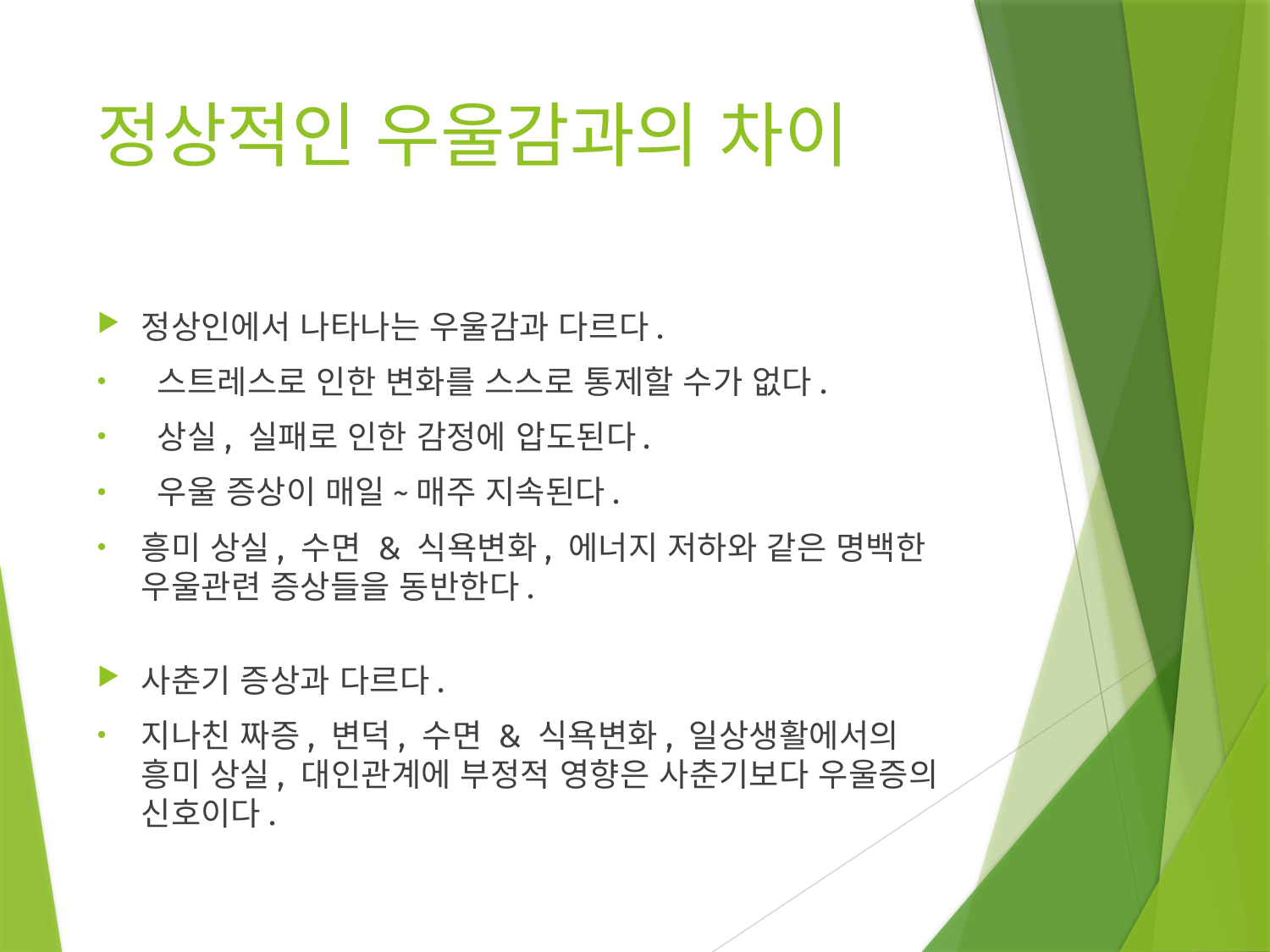

# 정상적인 우울감과의 차이
정상인에서 나타나는 우울감과 다르다.
 스트레스로 인한 변화를 스스로 통제할 수가 없다.
 상실, 실패로 인한 감정에 압도된다.
 우울 증상이 매일~매주 지속된다.
흥미 상실, 수면 & 식욕변화, 에너지 저하와 같은 명백한 우울관련 증상들을 동반한다.
사춘기 증상과 다르다.
지나친 짜증, 변덕, 수면 & 식욕변화, 일상생활에서의 흥미 상실, 대인관계에 부정적 영향은 사춘기보다 우울증의 신호이다.